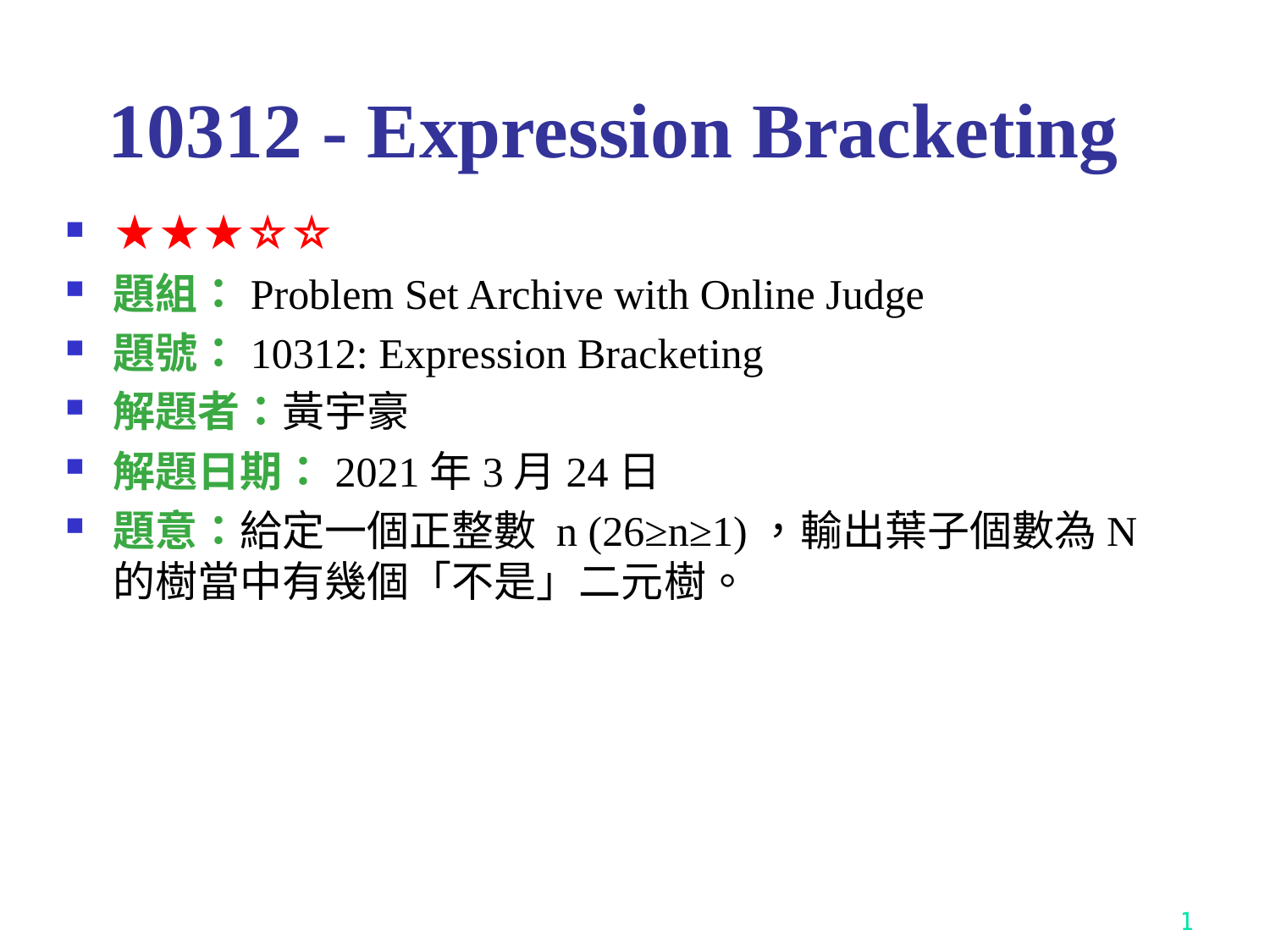

# 10312 - Expression Bracketing
★★★☆☆
題組：Problem Set Archive with Online Judge
題號：10312: Expression Bracketing
解題者：黃宇豪
解題日期：2021年3月24日
題意：給定一個正整數 n (26≥n≥1)，輸出葉子個數為N的樹當中有幾個「不是」二元樹。
1